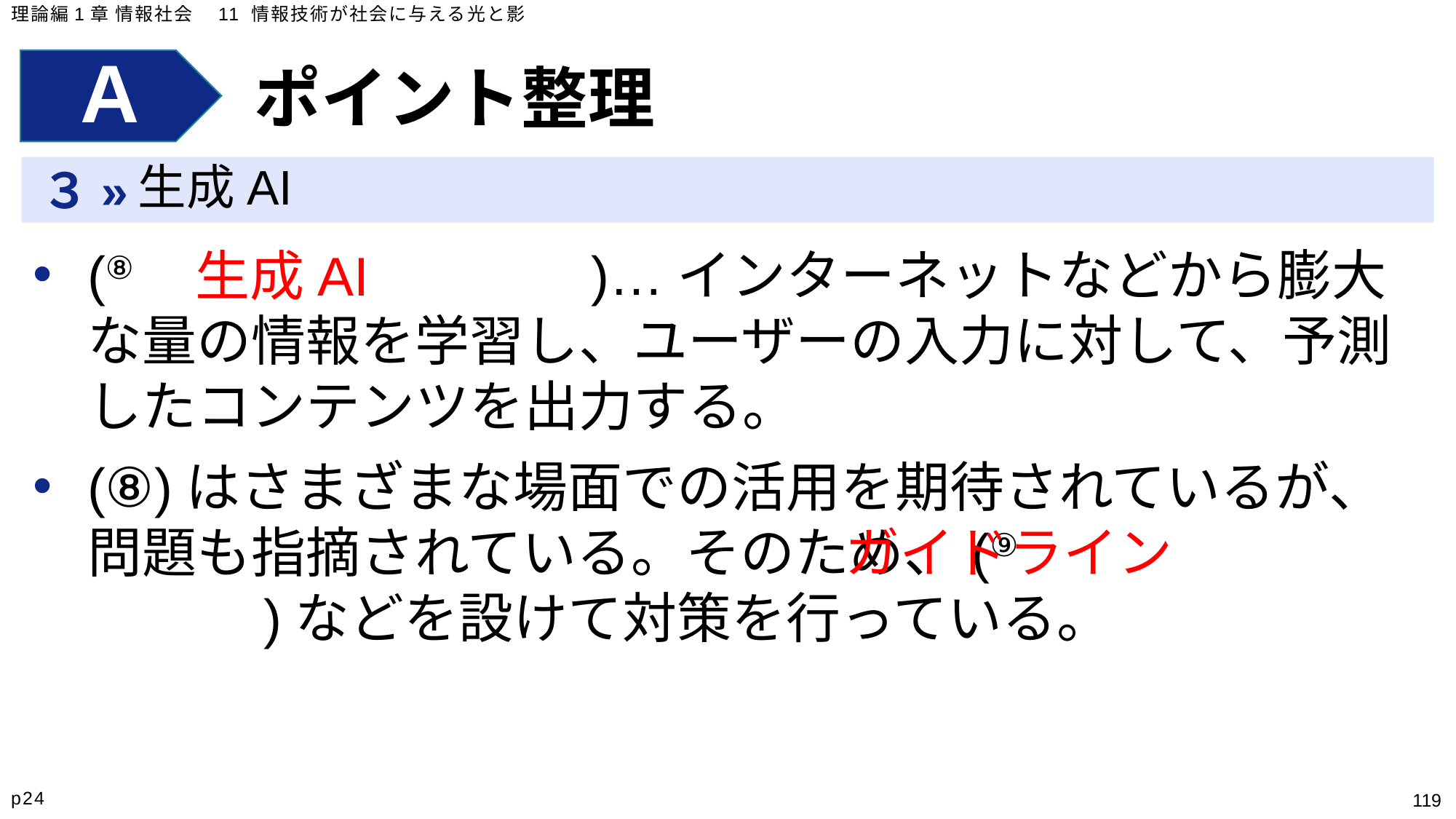

理論編1章 情報社会　11 情報技術が社会に与える光と影
ポイント整理
生成AI
(⑧　　　　　　　　)…インターネットなどから膨大な量の情報を学習し、ユーザーの入力に対して、予測したコンテンツを出力する。
(⑧)はさまざまな場面での活用を期待されているが、問題も指摘されている。そのため、(⑨　　　　　　　　　　)などを設けて対策を行っている。

生成AI
ガイドライン
p24
119